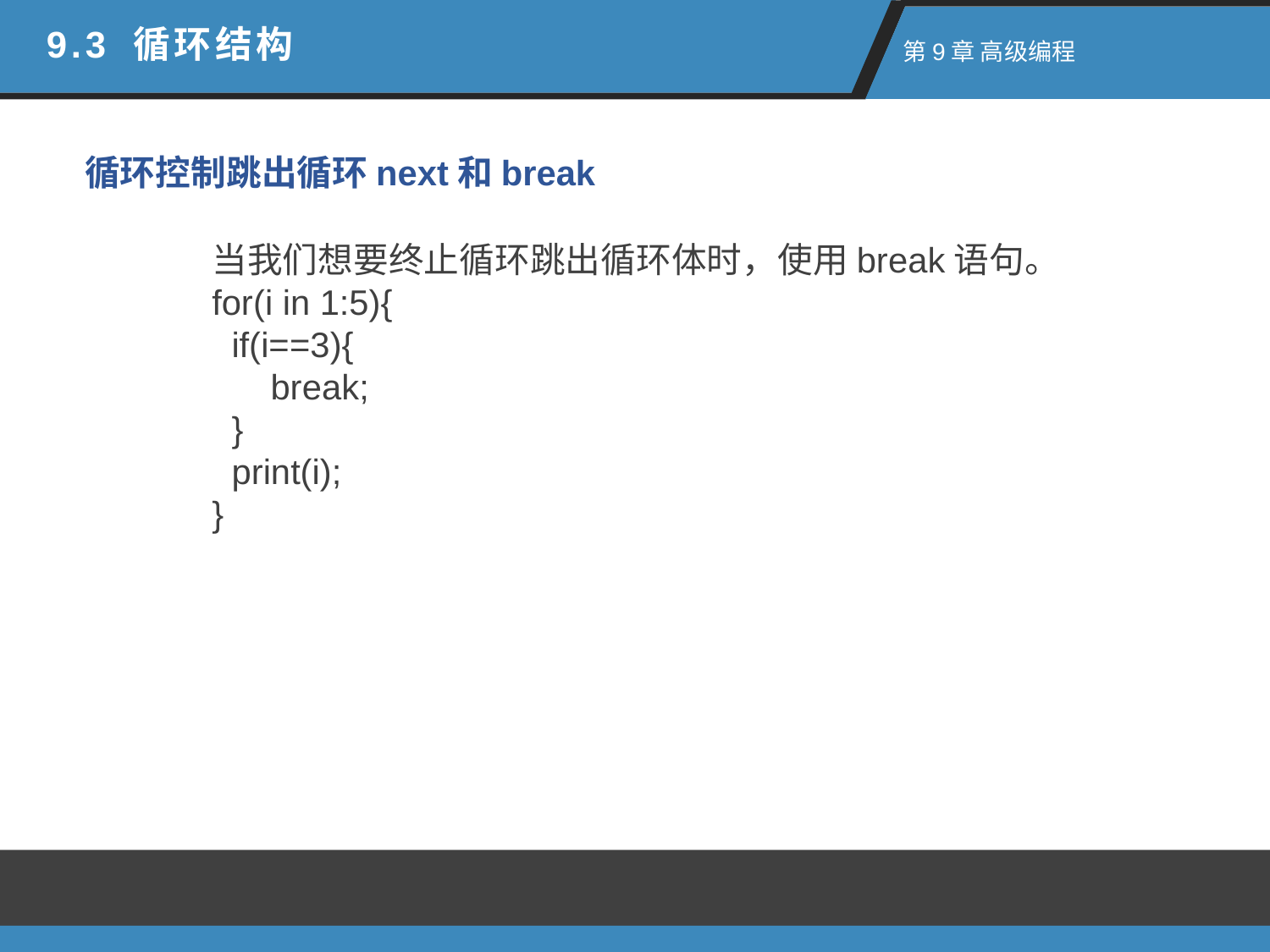

9.3 循环结构
  第9章 高级编程
循环控制跳出循环next和break
当我们想要终止循环跳出循环体时，使用break语句。
for(i in 1:5){
  if(i==3){
      break;
  }
  print(i);
}